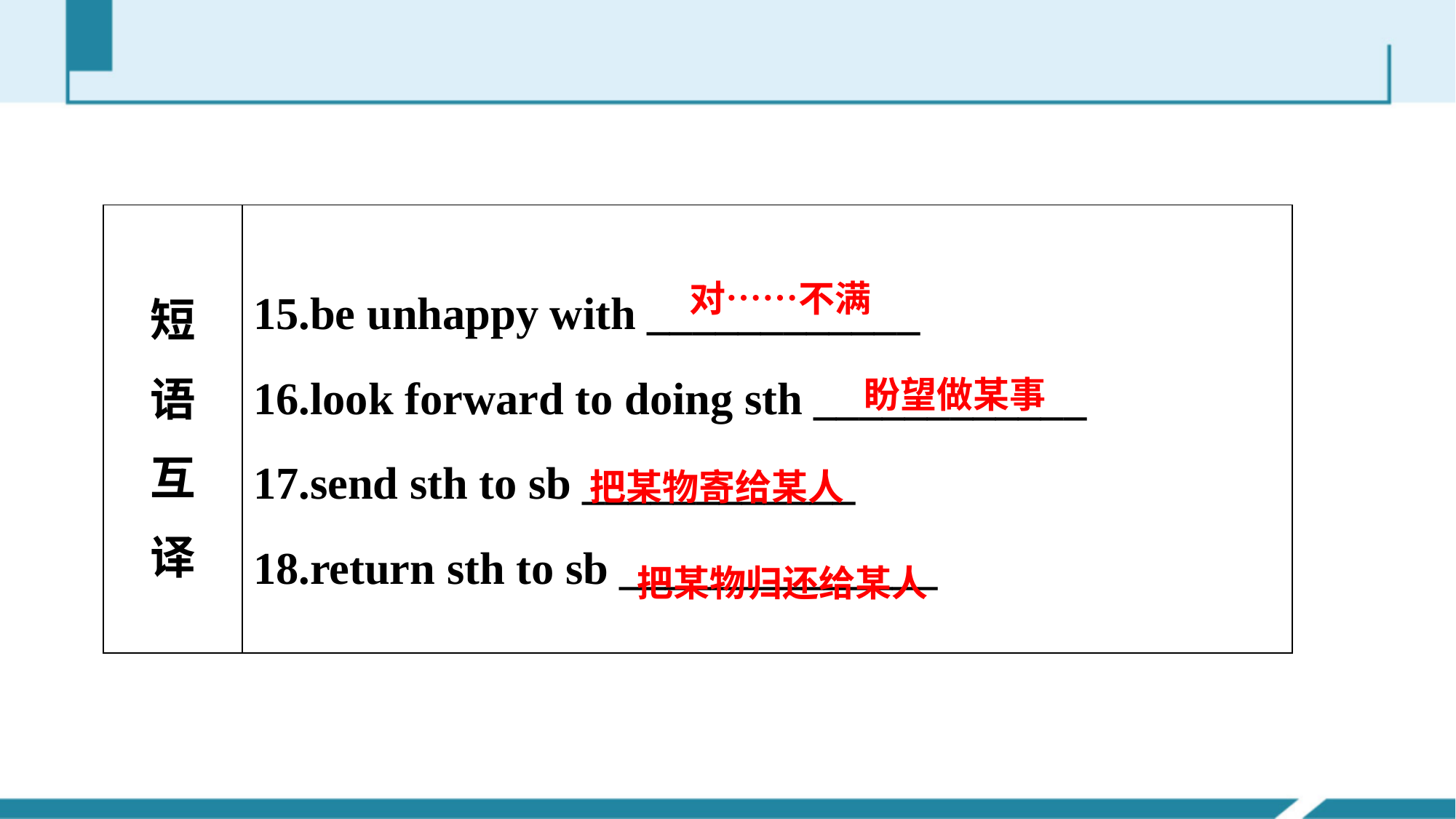

| 短 语 互 译 | 15.be unhappy with \_\_\_\_\_\_\_\_\_\_\_\_ 16.look forward to doing sth \_\_\_\_\_\_\_\_\_\_\_\_ 17.send sth to sb \_\_\_\_\_\_\_\_\_\_\_\_ 18.return sth to sb \_\_\_\_\_\_\_\_\_\_\_\_\_\_ |
| --- | --- |
对……不满

盼望做某事
把某物寄给某人
把某物归还给某人